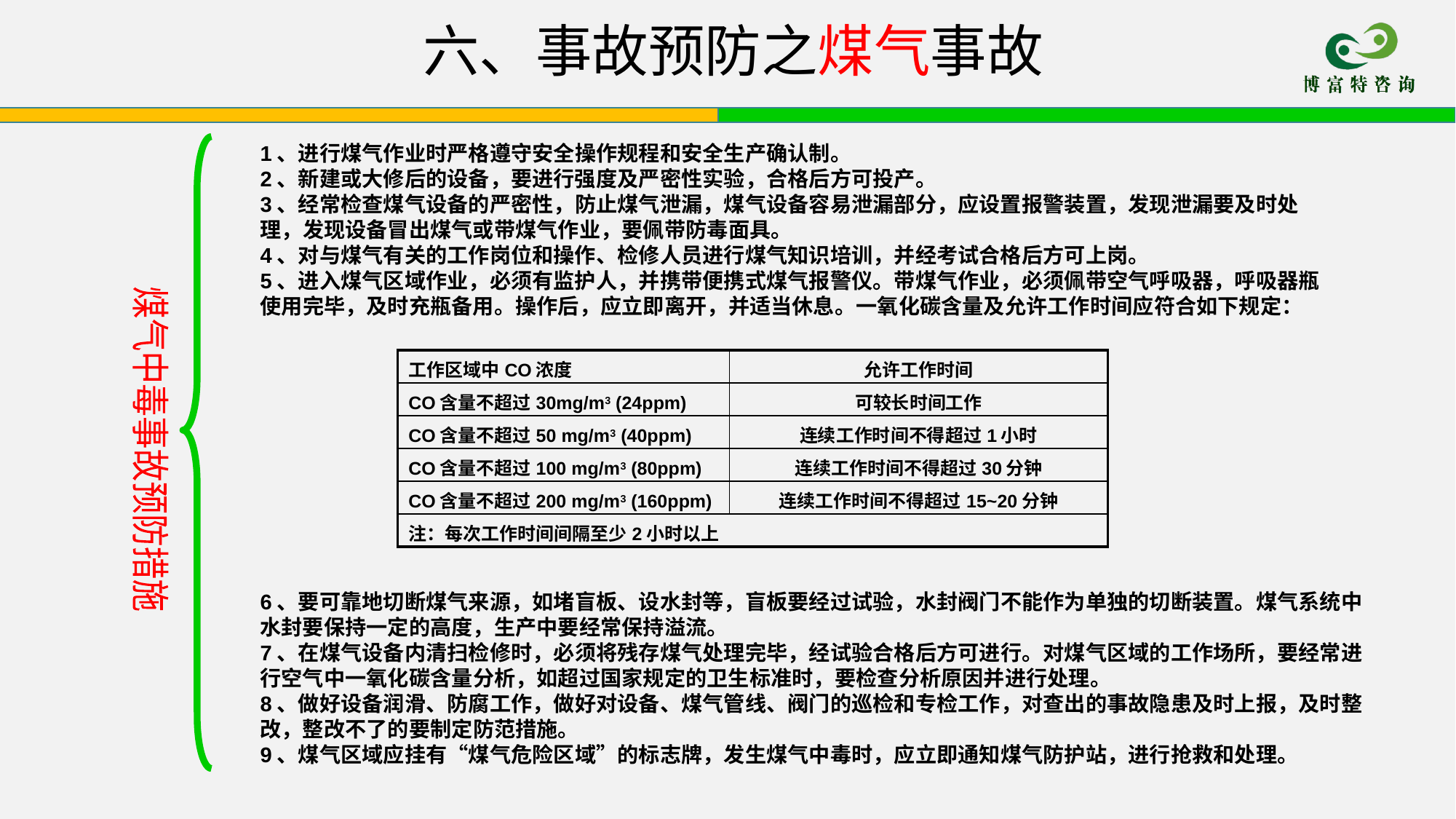

# 六、事故预防之煤气事故
1、进行煤气作业时严格遵守安全操作规程和安全生产确认制。
2、新建或大修后的设备，要进行强度及严密性实验，合格后方可投产。
3、经常检查煤气设备的严密性，防止煤气泄漏，煤气设备容易泄漏部分，应设置报警装置，发现泄漏要及时处理，发现设备冒出煤气或带煤气作业，要佩带防毒面具。
4、对与煤气有关的工作岗位和操作、检修人员进行煤气知识培训，并经考试合格后方可上岗。
5、进入煤气区域作业，必须有监护人，并携带便携式煤气报警仪。带煤气作业，必须佩带空气呼吸器，呼吸器瓶使用完毕，及时充瓶备用。操作后，应立即离开，并适当休息。一氧化碳含量及允许工作时间应符合如下规定：

煤气中毒事故预防措施
| 工作区域中CO浓度 | 允许工作时间 |
| --- | --- |
| CO含量不超过30mg/m3 (24ppm) | 可较长时间工作 |
| CO含量不超过50 mg/m3 (40ppm) | 连续工作时间不得超过1小时 |
| CO含量不超过100 mg/m3 (80ppm) | 连续工作时间不得超过30分钟 |
| CO含量不超过200 mg/m3 (160ppm) | 连续工作时间不得超过15~20分钟 |
| 注：每次工作时间间隔至少2小时以上 |  |
6、要可靠地切断煤气来源，如堵盲板、设水封等，盲板要经过试验，水封阀门不能作为单独的切断装置。煤气系统中水封要保持一定的高度，生产中要经常保持溢流。
7、在煤气设备内清扫检修时，必须将残存煤气处理完毕，经试验合格后方可进行。对煤气区域的工作场所，要经常进行空气中一氧化碳含量分析，如超过国家规定的卫生标准时，要检查分析原因并进行处理。
8、做好设备润滑、防腐工作，做好对设备、煤气管线、阀门的巡检和专检工作，对查出的事故隐患及时上报，及时整改，整改不了的要制定防范措施。
9、煤气区域应挂有“煤气危险区域”的标志牌，发生煤气中毒时，应立即通知煤气防护站，进行抢救和处理。
38